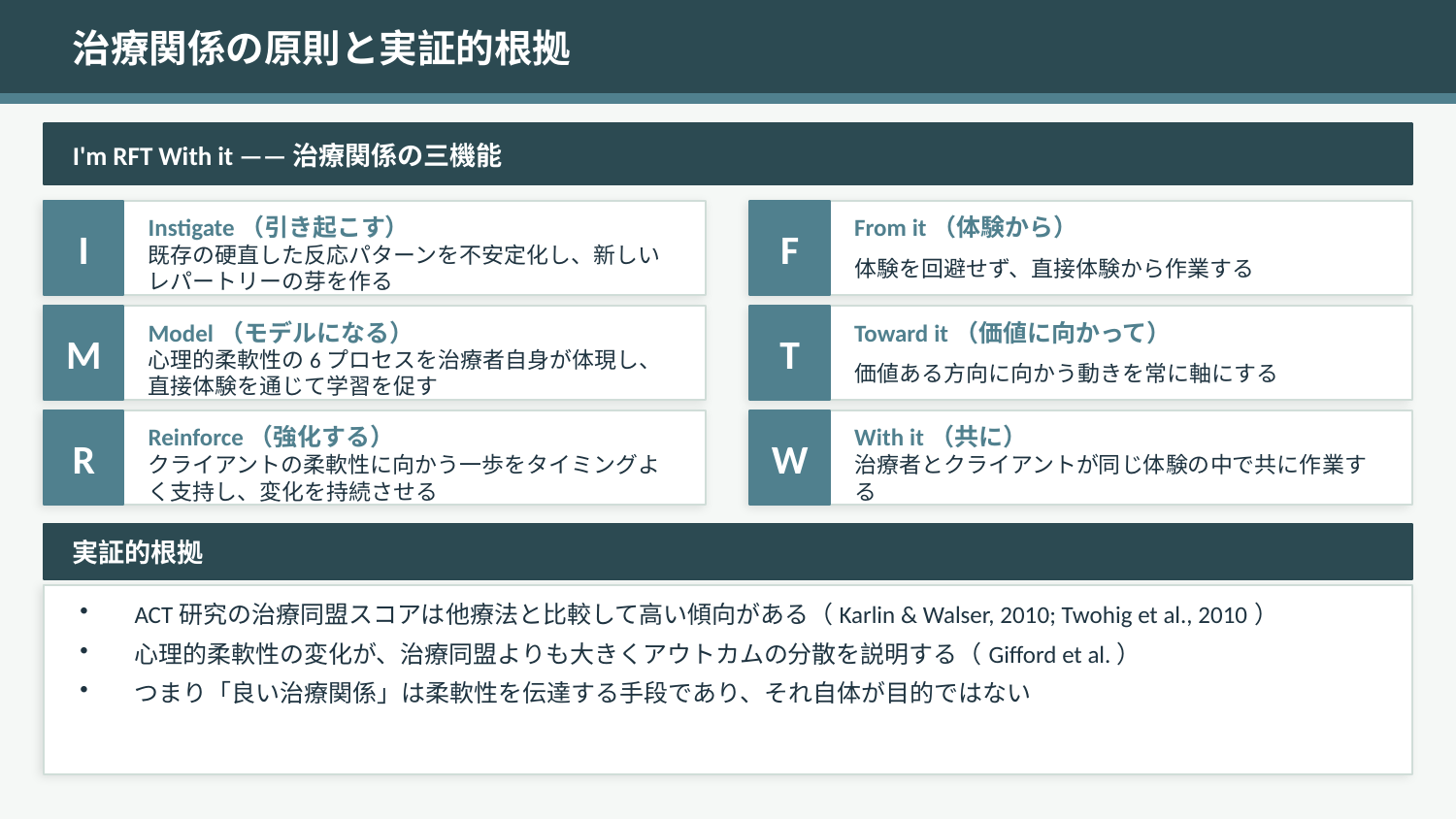

治療関係の原則と実証的根拠

I'm RFT With it ——治療関係の三機能

I

F
Instigate（引き起こす）
From it（体験から）
既存の硬直した反応パターンを不安定化し、新しいレパートリーの芽を作る
体験を回避せず、直接体験から作業する

M

T
Model（モデルになる）
Toward it（価値に向かって）
心理的柔軟性の6プロセスを治療者自身が体現し、直接体験を通じて学習を促す
価値ある方向に向かう動きを常に軸にする

R

W
Reinforce（強化する）
With it（共に）
クライアントの柔軟性に向かう一歩をタイミングよく支持し、変化を持続させる
治療者とクライアントが同じ体験の中で共に作業する

実証的根拠

ACT研究の治療同盟スコアは他療法と比較して高い傾向がある（Karlin & Walser, 2010; Twohig et al., 2010）
心理的柔軟性の変化が、治療同盟よりも大きくアウトカムの分散を説明する（Gifford et al.）
つまり「良い治療関係」は柔軟性を伝達する手段であり、それ自体が目的ではない